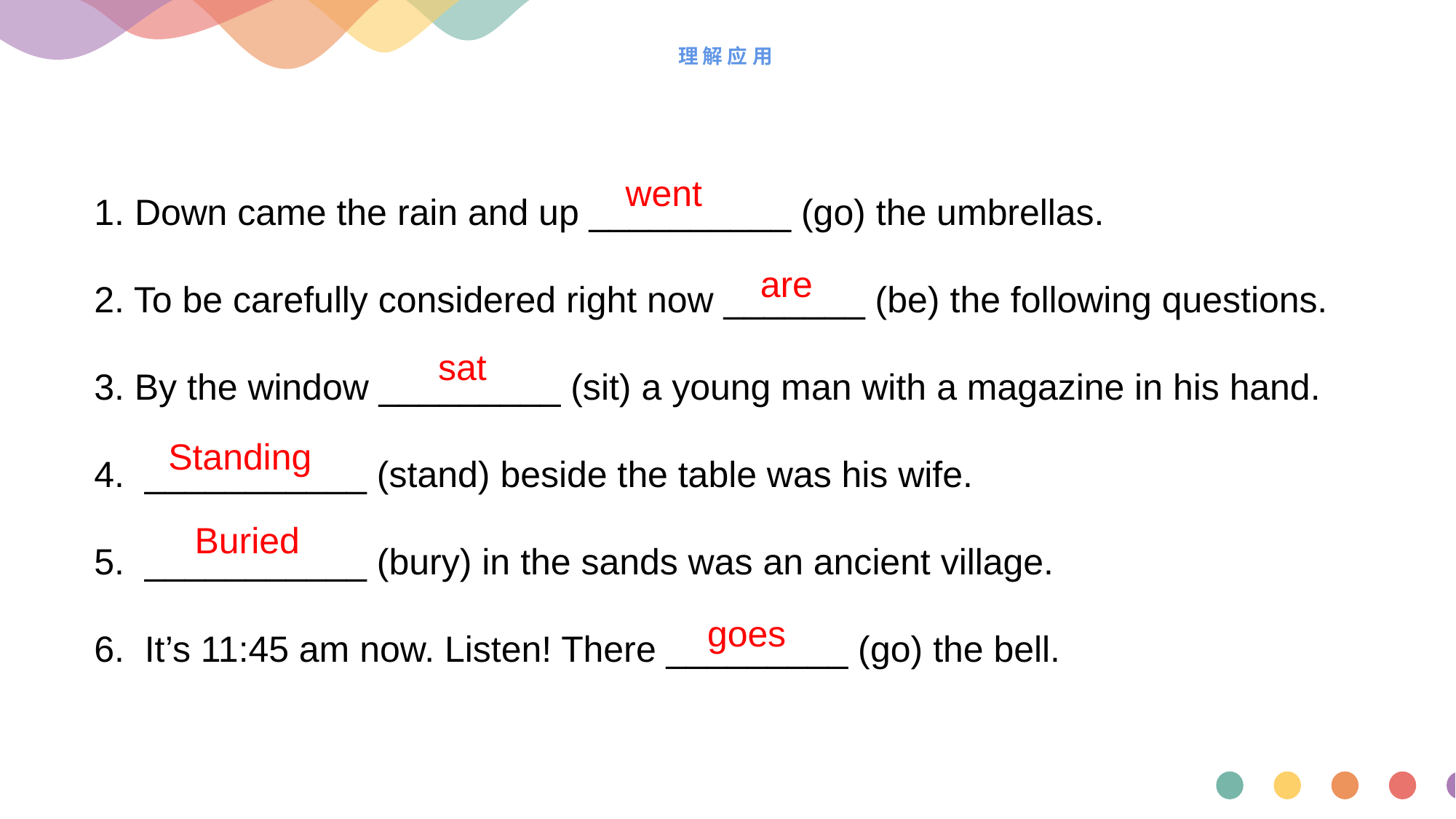

# 理解应用
1. Down came the rain and up __________ (go) the umbrellas.
2. To be carefully considered right now _______ (be) the following questions.
3. By the window _________ (sit) a young man with a magazine in his hand.
4.  ___________ (stand) beside the table was his wife.
5.  ___________ (bury) in the sands was an ancient village.
6.  It’s 11:45 am now. Listen! There _________ (go) the bell.
 went
 are
 sat
 Standing
Buried
  goes